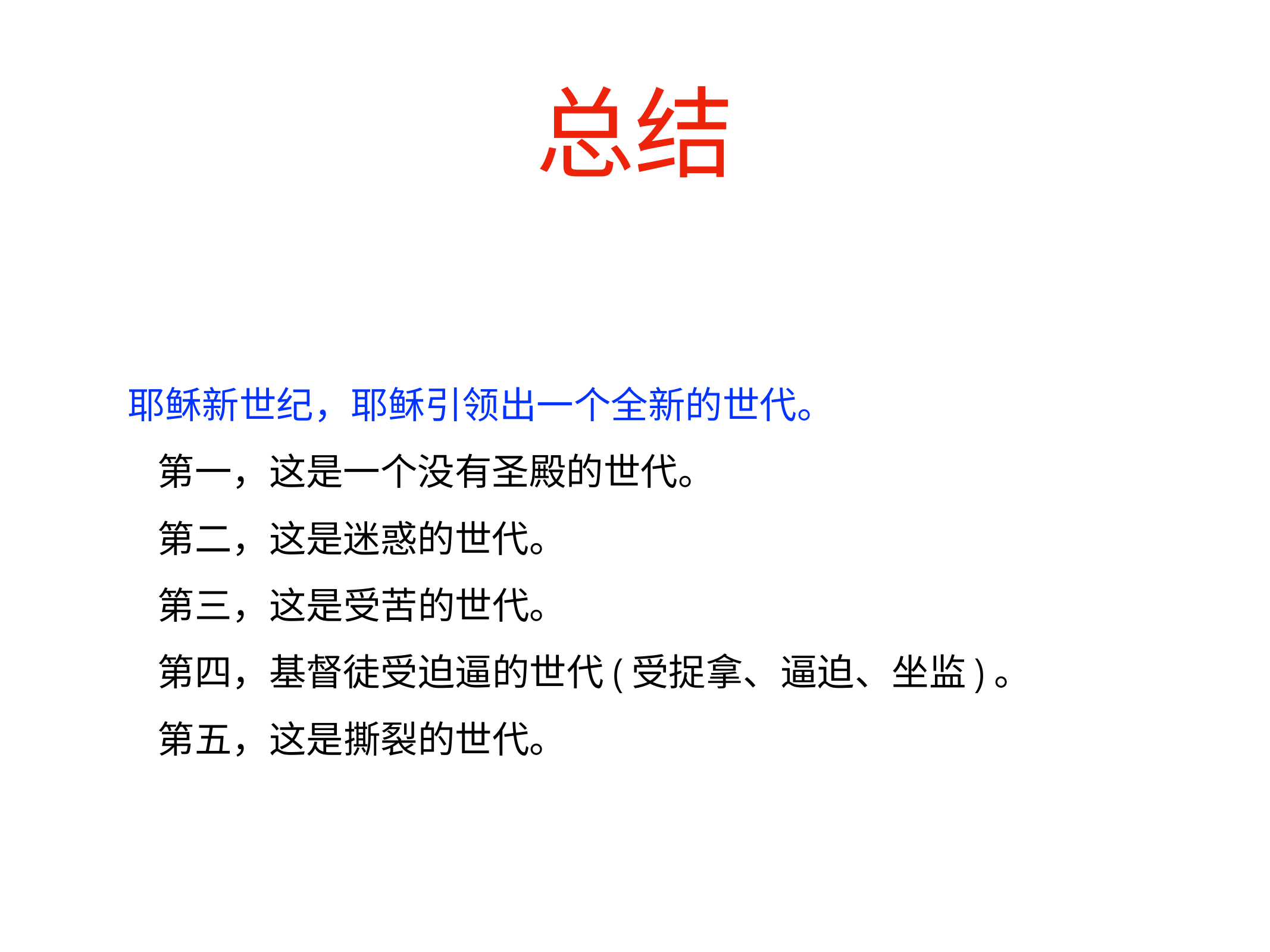

# 总结
耶稣新世纪，耶稣引领出一个全新的世代。
第一，这是一个没有圣殿的世代。
第二，这是迷惑的世代。
第三，这是受苦的世代。
第四，基督徒受迫逼的世代(受捉拿、逼迫、坐监)。
第五，这是撕裂的世代。